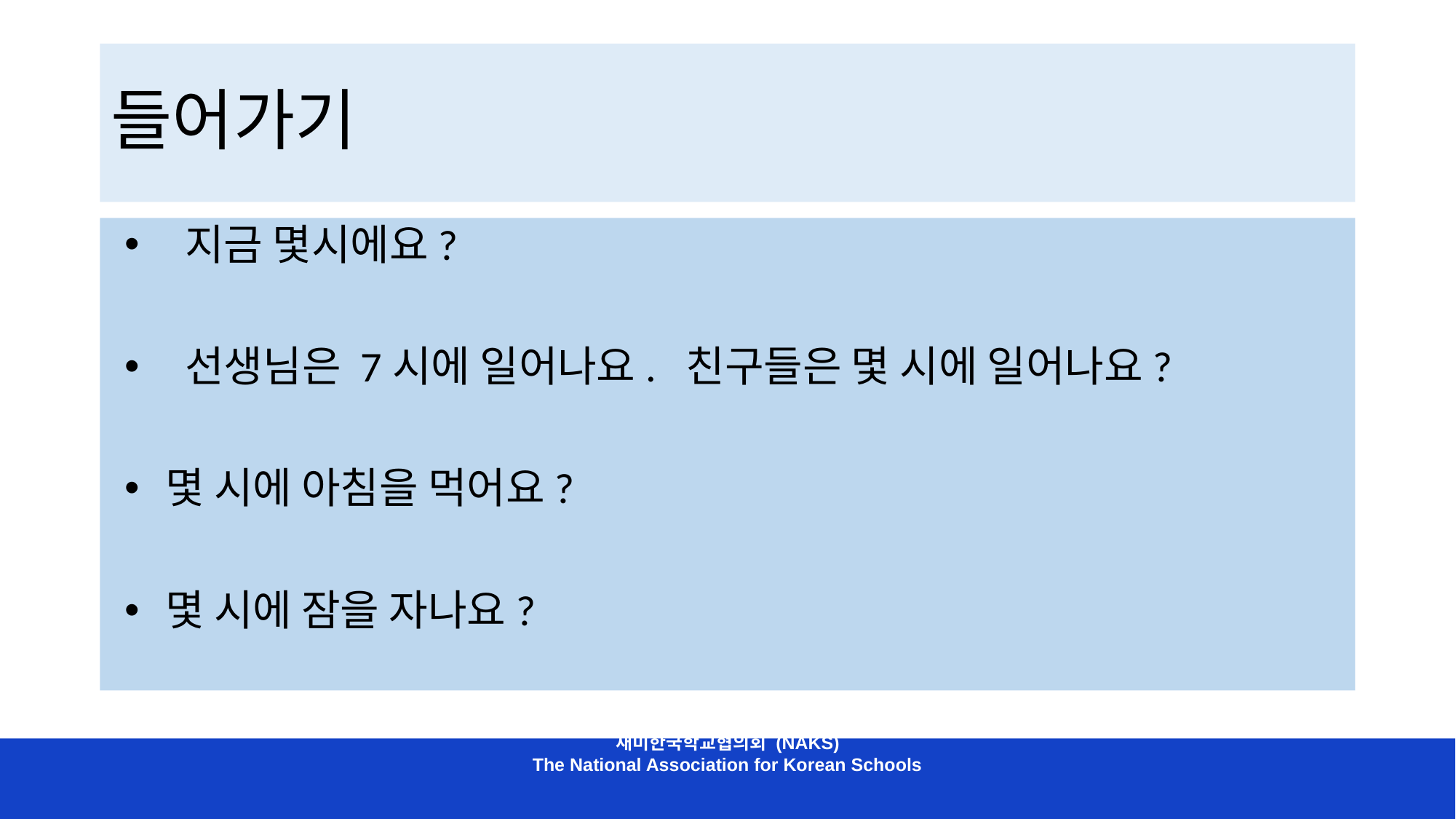

# 들어가기
 지금 몇시에요?

 선생님은 7시에 일어나요.  친구들은 몇 시에 일어나요?

몇 시에 아침을 먹어요?

몇 시에 잠을 자나요?

재미한국학교협의회 (NAKS)
The National Association for Korean Schools